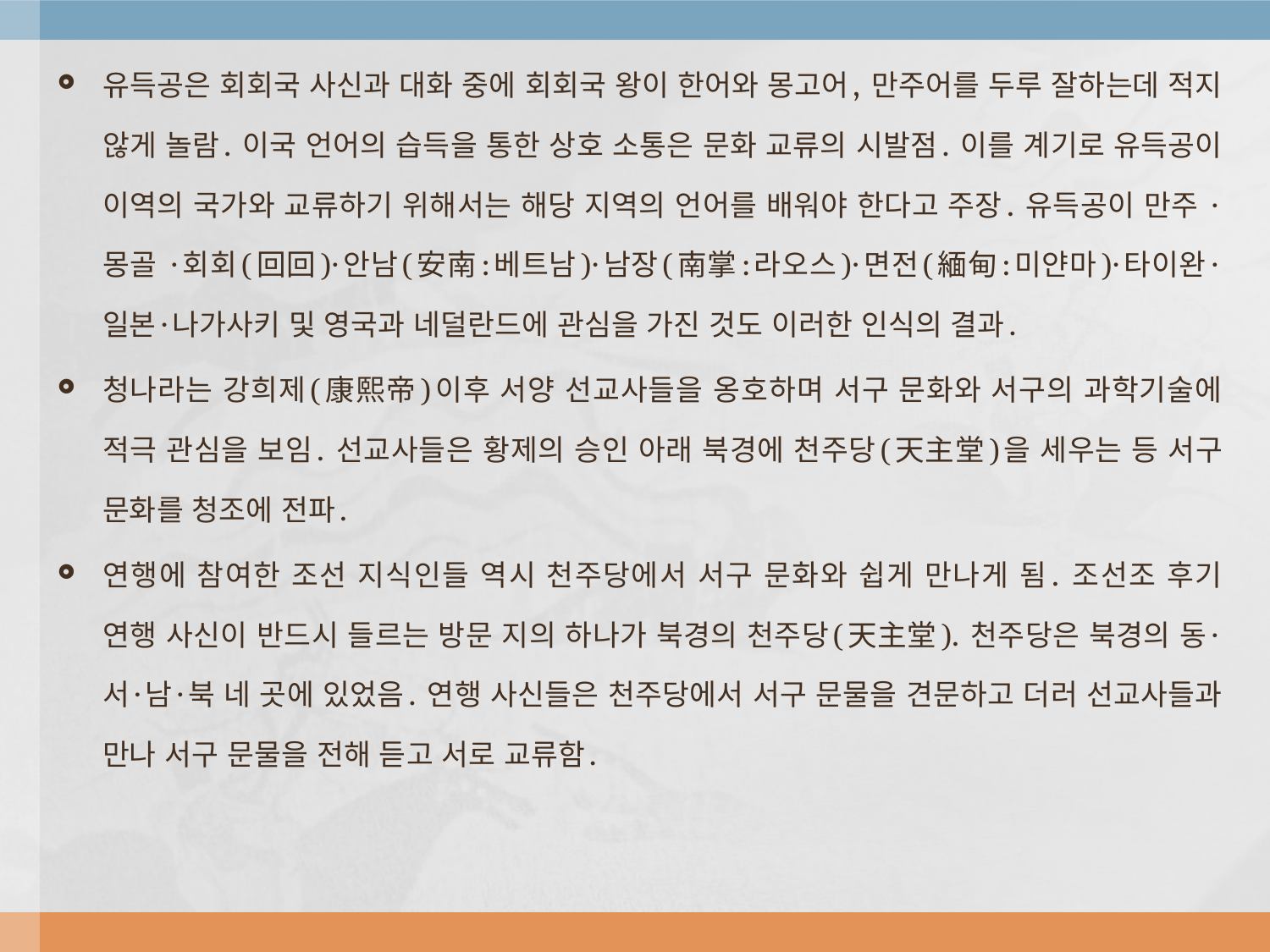

유득공은 회회국 사신과 대화 중에 회회국 왕이 한어와 몽고어, 만주어를 두루 잘하는데 적지 않게 놀람. 이국 언어의 습득을 통한 상호 소통은 문화 교류의 시발점. 이를 계기로 유득공이 이역의 국가와 교류하기 위해서는 해당 지역의 언어를 배워야 한다고 주장. 유득공이 만주 ·몽골 ·회회(回回)·안남(安南:베트남)·남장(南掌:라오스)·면전(緬甸:미얀마)·타이완·일본·나가사키 및 영국과 네덜란드에 관심을 가진 것도 이러한 인식의 결과.
청나라는 강희제(康熙帝)이후 서양 선교사들을 옹호하며 서구 문화와 서구의 과학기술에 적극 관심을 보임. 선교사들은 황제의 승인 아래 북경에 천주당(天主堂)을 세우는 등 서구 문화를 청조에 전파.
연행에 참여한 조선 지식인들 역시 천주당에서 서구 문화와 쉽게 만나게 됨. 조선조 후기 연행 사신이 반드시 들르는 방문 지의 하나가 북경의 천주당(天主堂). 천주당은 북경의 동·서·남·북 네 곳에 있었음. 연행 사신들은 천주당에서 서구 문물을 견문하고 더러 선교사들과 만나 서구 문물을 전해 듣고 서로 교류함.